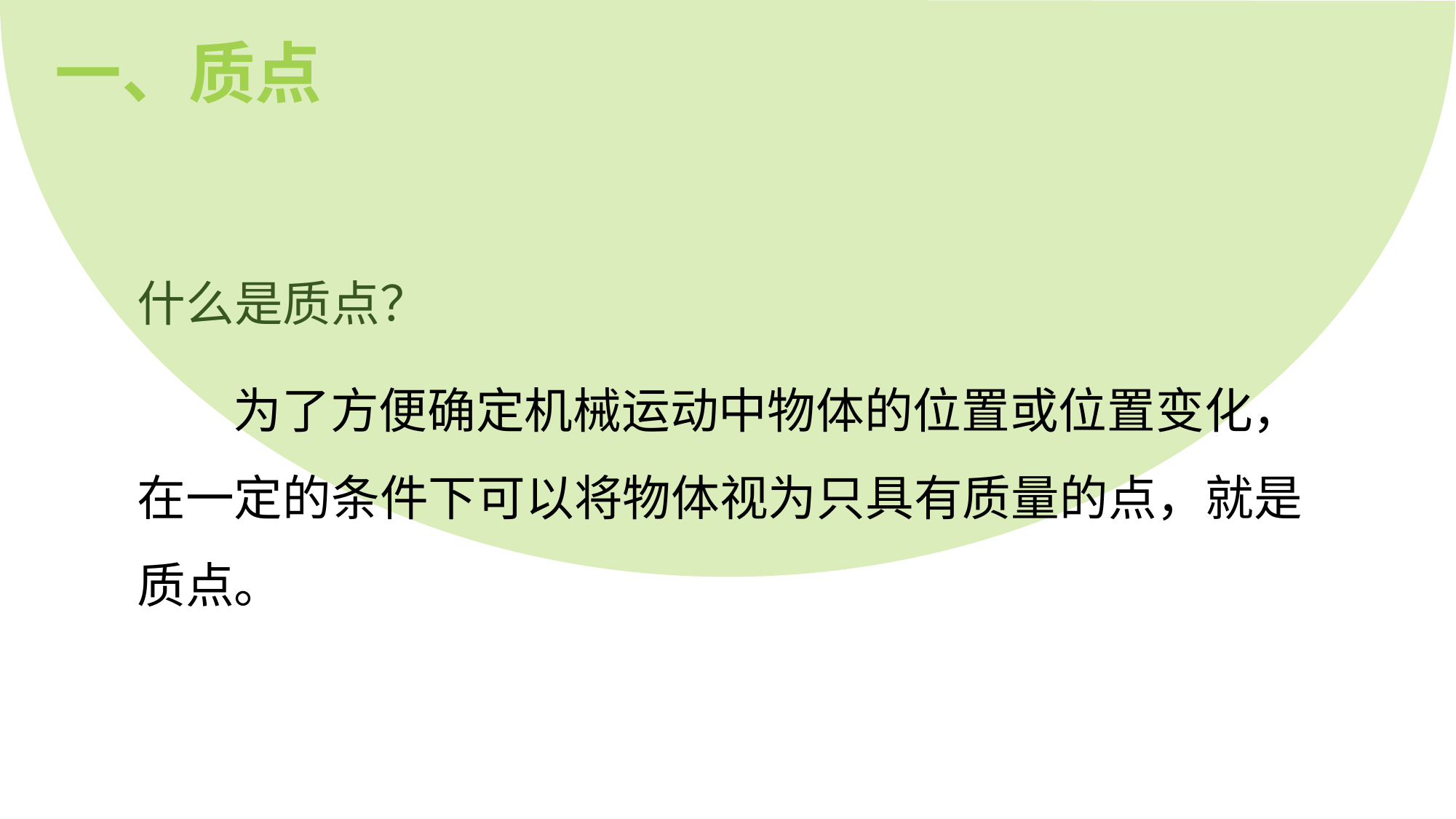

一、质点
什么是质点？
为了方便确定机械运动中物体的位置或位置变化，在一定的条件下可以将物体视为只具有质量的点，就是质点。